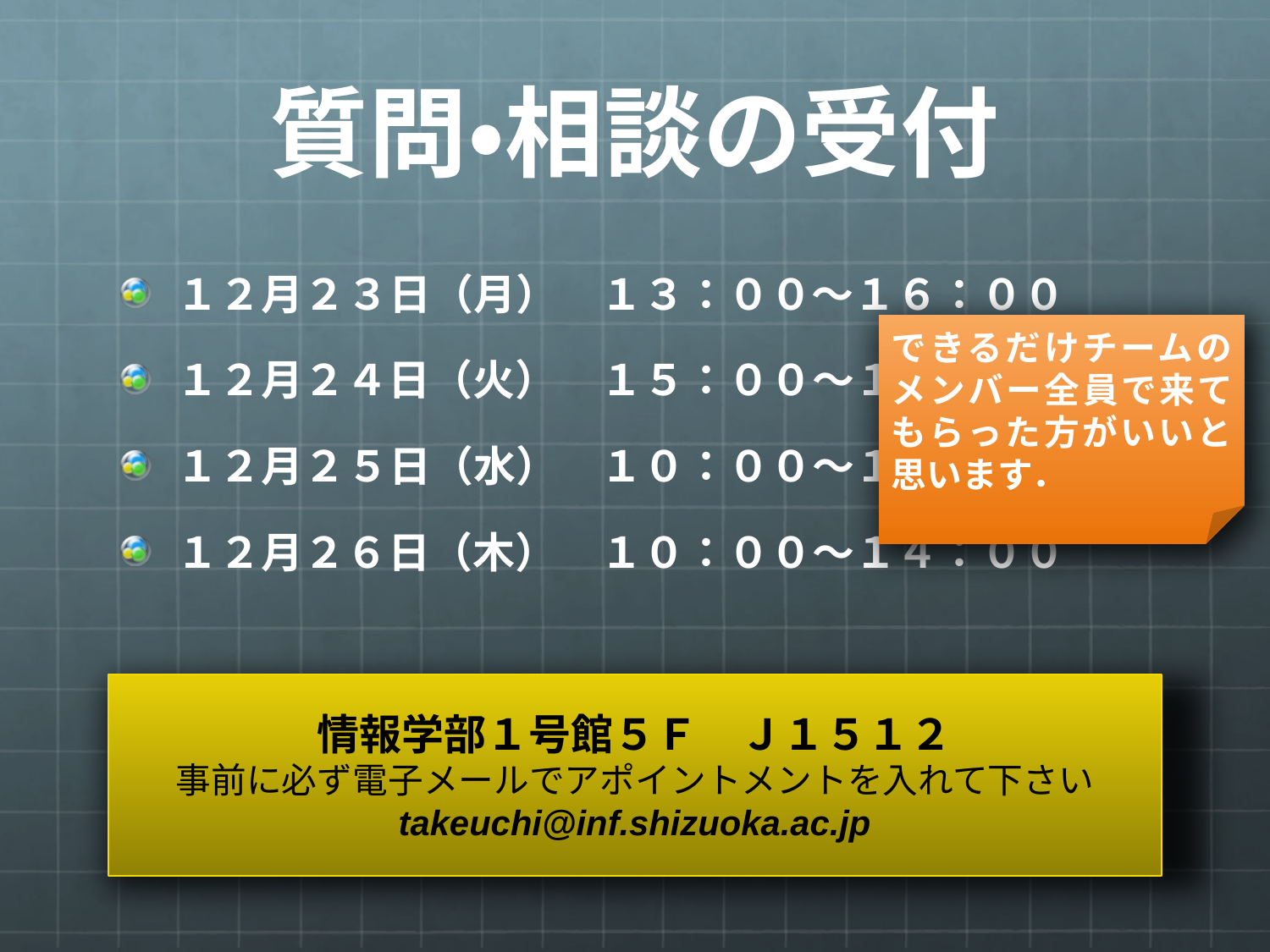

# 質問・相談の受付
１２月２３日（月）　１３：００〜１６：００
１２月２４日（火）　１５：００〜１７：００
１２月２５日（水）　１０：００〜１５：００
１２月２６日（木）　１０：００〜１４：００
できるだけチームのメンバー全員で来てもらった方がいいと思います．
情報学部１号館５Ｆ　Ｊ１５１２
事前に必ず電子メールでアポイントメントを入れて下さい
takeuchi@inf.shizuoka.ac.jp